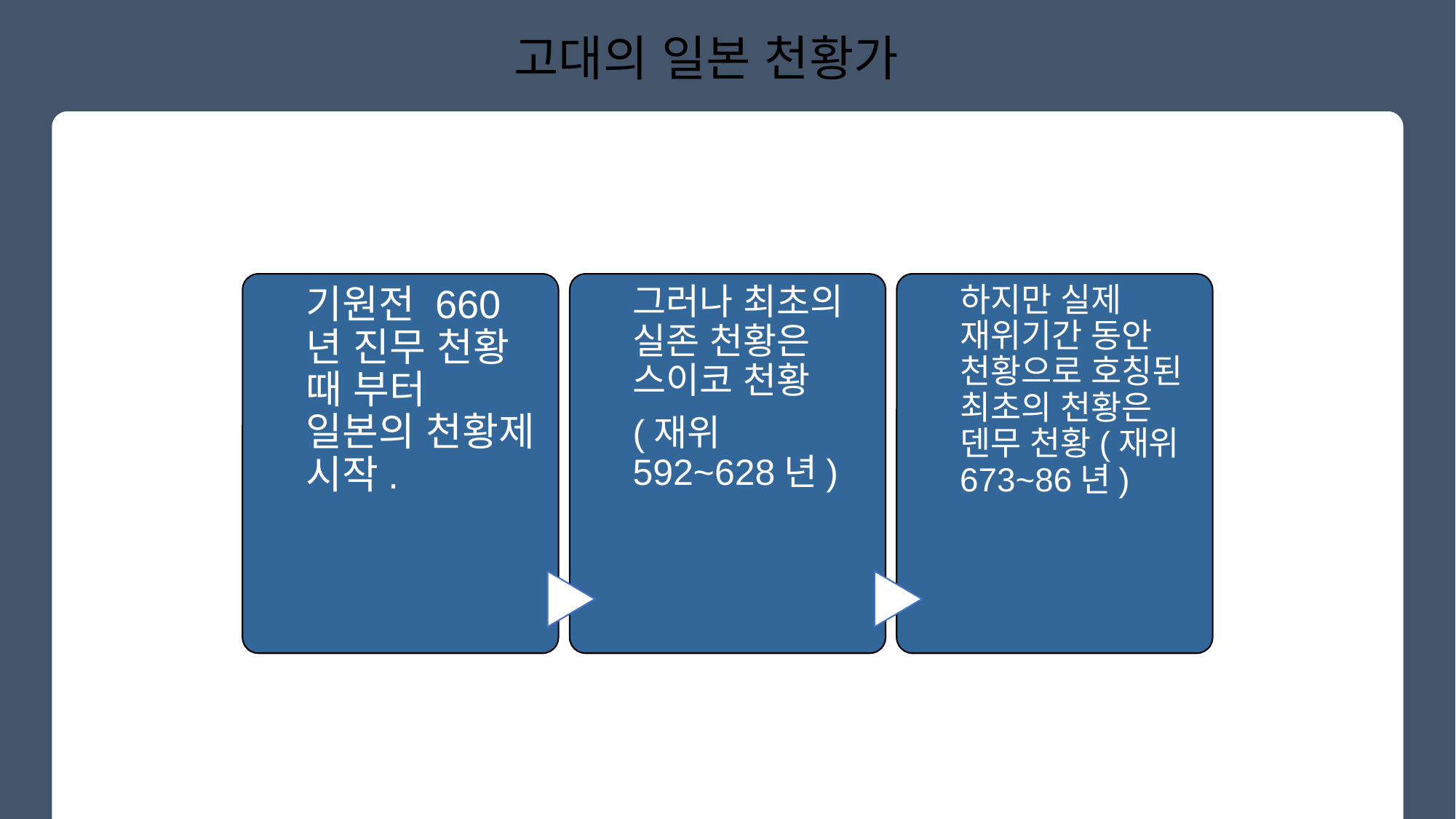

고대의 일본 천황가

기원전 660년 진무 천황 때 부터 일본의 천황제 시작.

그러나 최초의 실존 천황은 스이코 천황
(재위592~628년)

하지만 실제 재위기간 동안 천황으로 호칭된 최초의 천황은 덴무 천황(재위673~86년)